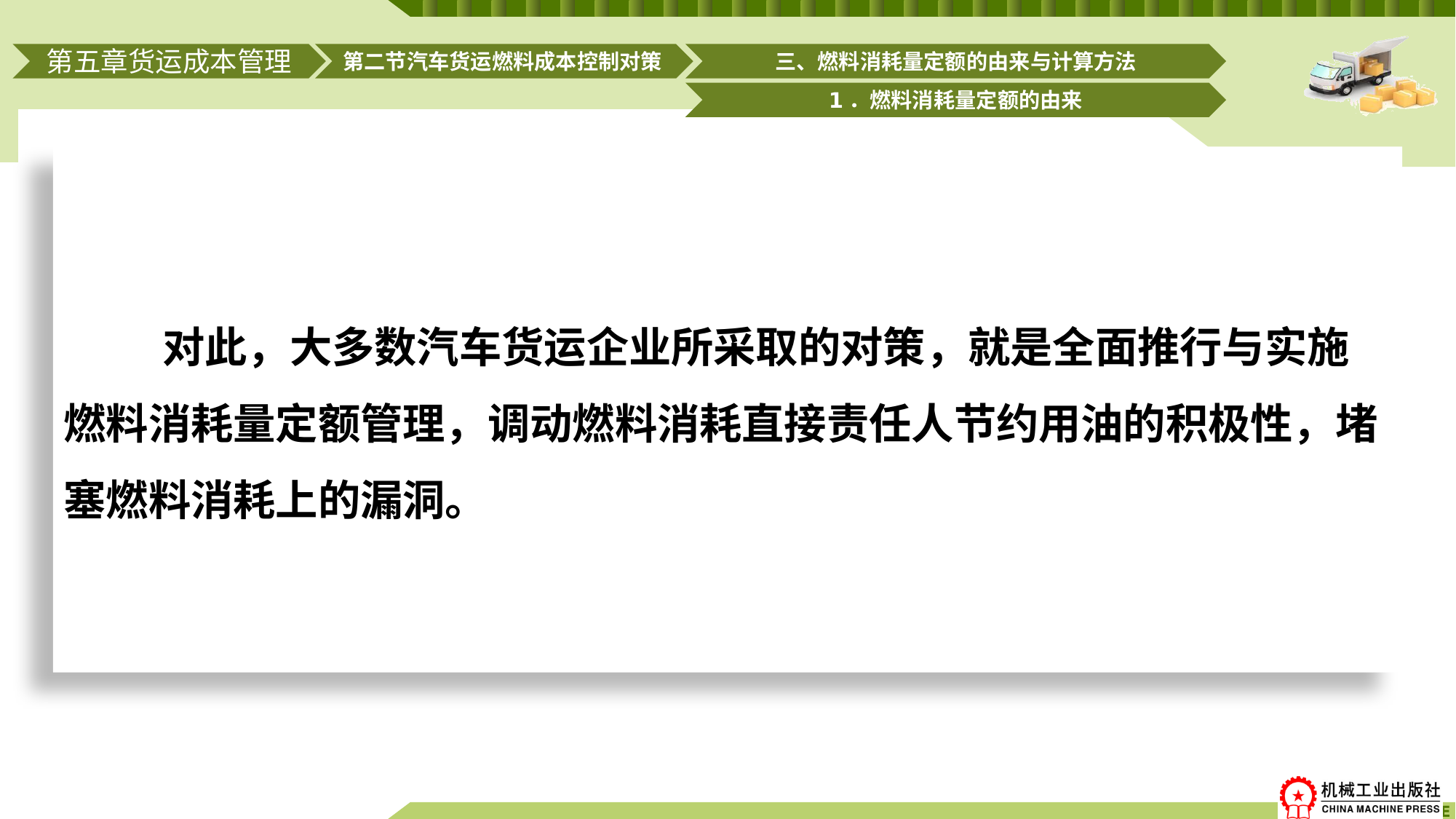

第二节汽车货运燃料成本控制对策
三、燃料消耗量定额的由来与计算方法
第五章货运成本管理
1．燃料消耗量定额的由来
# 对此，大多数汽车货运企业所采取的对策，就是全面推行与实施燃料消耗量定额管理，调动燃料消耗直接责任人节约用油的积极性，堵塞燃料消耗上的漏洞。